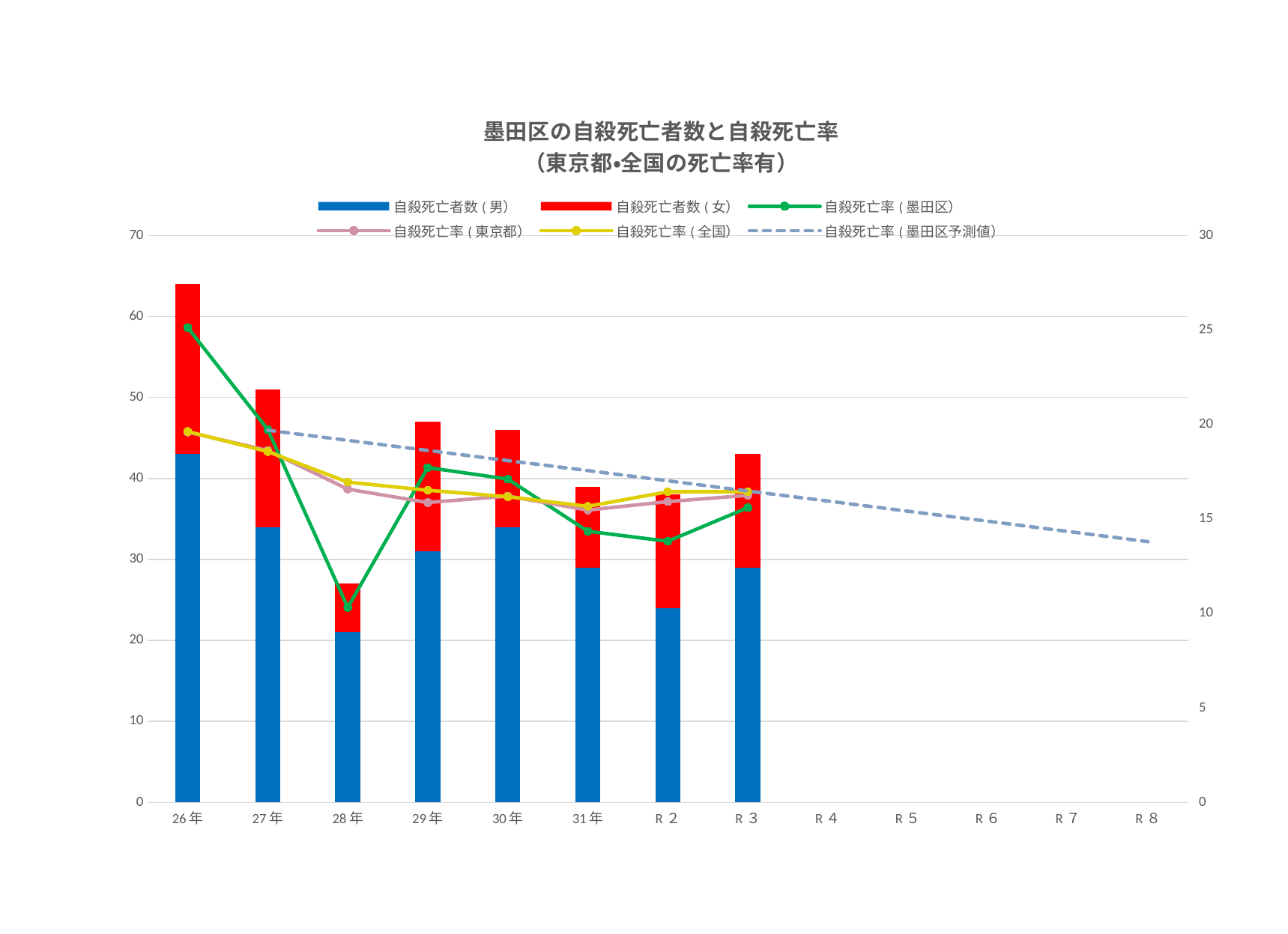

### Chart: 墨田区の自殺死亡者数と自殺死亡率
（東京都・全国の死亡率有）

| Category |  |  |  |  |  |  |
|---|---|---|---|---|---|---|
| 26年 | 43.0 | 21.0 | 25.13 | 19.6 | 19.63 | None |
| 27年 | 34.0 | 17.0 | 19.74 | 18.63 | 18.57 | 19.7 |
| 28年 | 21.0 | 6.0 | 10.32 | 16.58 | 16.95 | 19.16 |
| 29年 | 31.0 | 16.0 | 17.72 | 15.87 | 16.52 | 18.63 |
| 30年 | 34.0 | 12.0 | 17.11 | 16.21 | 16.18 | 18.09 |
| 31年 | 29.0 | 10.0 | 14.35 | 15.47 | 15.67 | 17.56 |
| R２ | 24.0 | 14.0 | 13.82 | 15.92 | 16.44 | 17.02 |
| R３ | 29.0 | 14.0 | 15.6 | 16.25 | 16.44 | 16.48 |
| R４ | None | None | None | None | None | 15.95 |
| R５ | None | None | None | None | None | 15.41 |
| R６ | None | None | None | None | None | 14.88 |
| R７ | None | None | None | None | None | 14.34 |
| R８ | None | None | None | None | None | 13.8 |